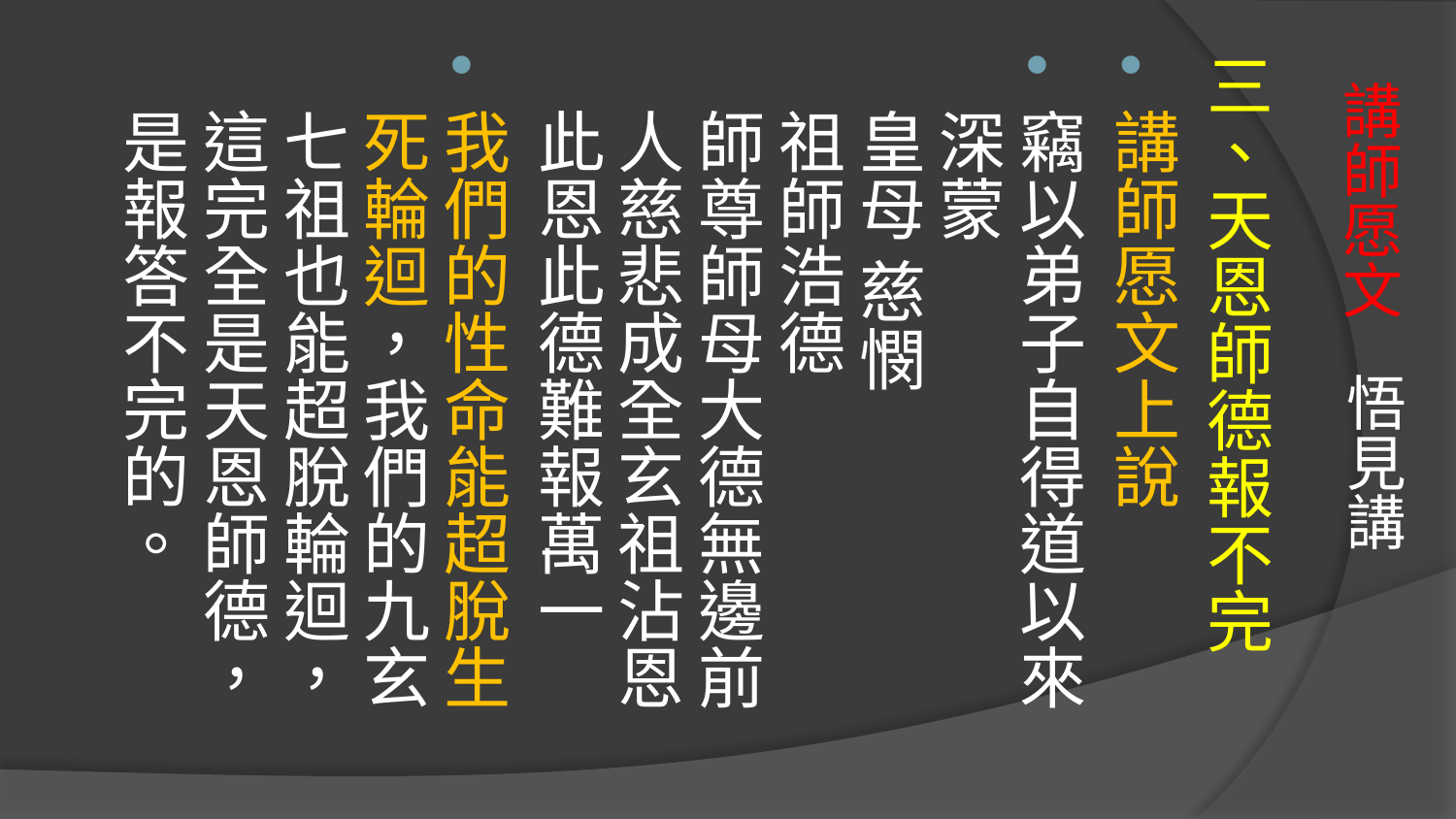

三、天恩師德報不完
講師愿文上說
竊以弟子自得道以來深蒙
皇母 慈憫
祖師浩德
師尊師母大德無邊前人慈悲成全玄祖沾恩此恩此德難報萬一
我們的性命能超脫生死輪迴，我們的九玄七祖也能超脫輪迴，這完全是天恩師德，是報答不完的。

# 講師愿文    悟見講